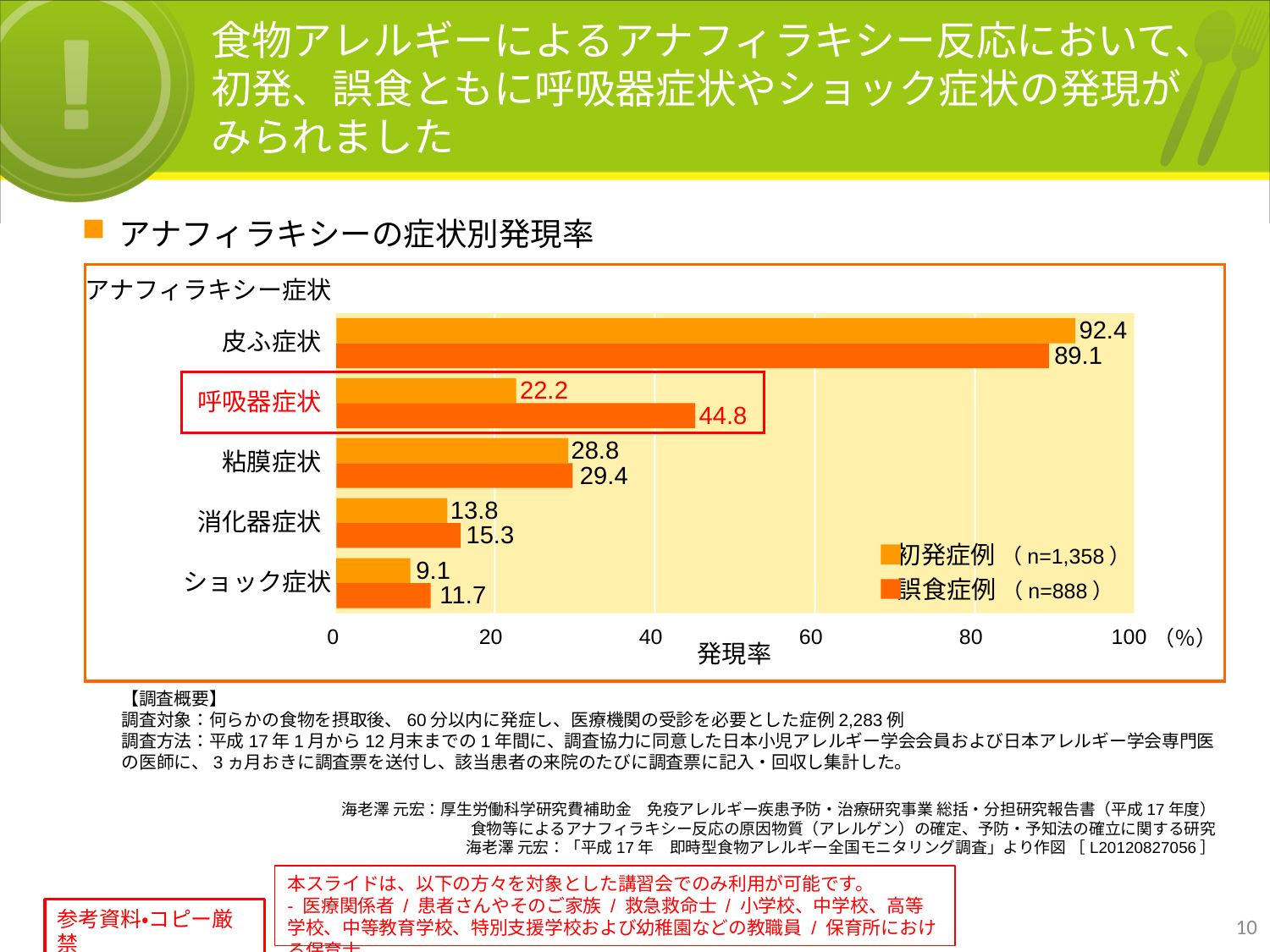

# 食物アレルギーによるアナフィラキシー反応において、初発、誤食ともに呼吸器症状やショック症状の発現がみられました
アナフィラキシーの症状別発現率

アナフィラキシー症状

92.4

皮ふ症状
89.1

22.2

呼吸器症状
44.8

28.8

粘膜症状
29.4

13.8

消化器症状
15.3

初発症例 （n=1,358）

誤食症例 （n=888）

9.1

ショック症状
11.7

0
20
40
60
80
100
（％）
発現率
【調査概要】
調査対象：何らかの食物を摂取後、60分以内に発症し、医療機関の受診を必要とした症例2,283例
調査方法：平成17年1月から12月末までの1年間に、調査協力に同意した日本小児アレルギー学会会員および日本アレルギー学会専門医の医師に、3ヵ月おきに調査票を送付し、該当患者の来院のたびに調査票に記入・回収し集計した。
海老澤 元宏：厚生労働科学研究費補助金　免疫アレルギー疾患予防・治療研究事業 総括・分担研究報告書（平成17年度）
食物等によるアナフィラキシー反応の原因物質（アレルゲン）の確定、予防・予知法の確立に関する研究
海老澤 元宏：「平成17年　即時型食物アレルギー全国モニタリング調査」より作図 ［L20120827056］
10